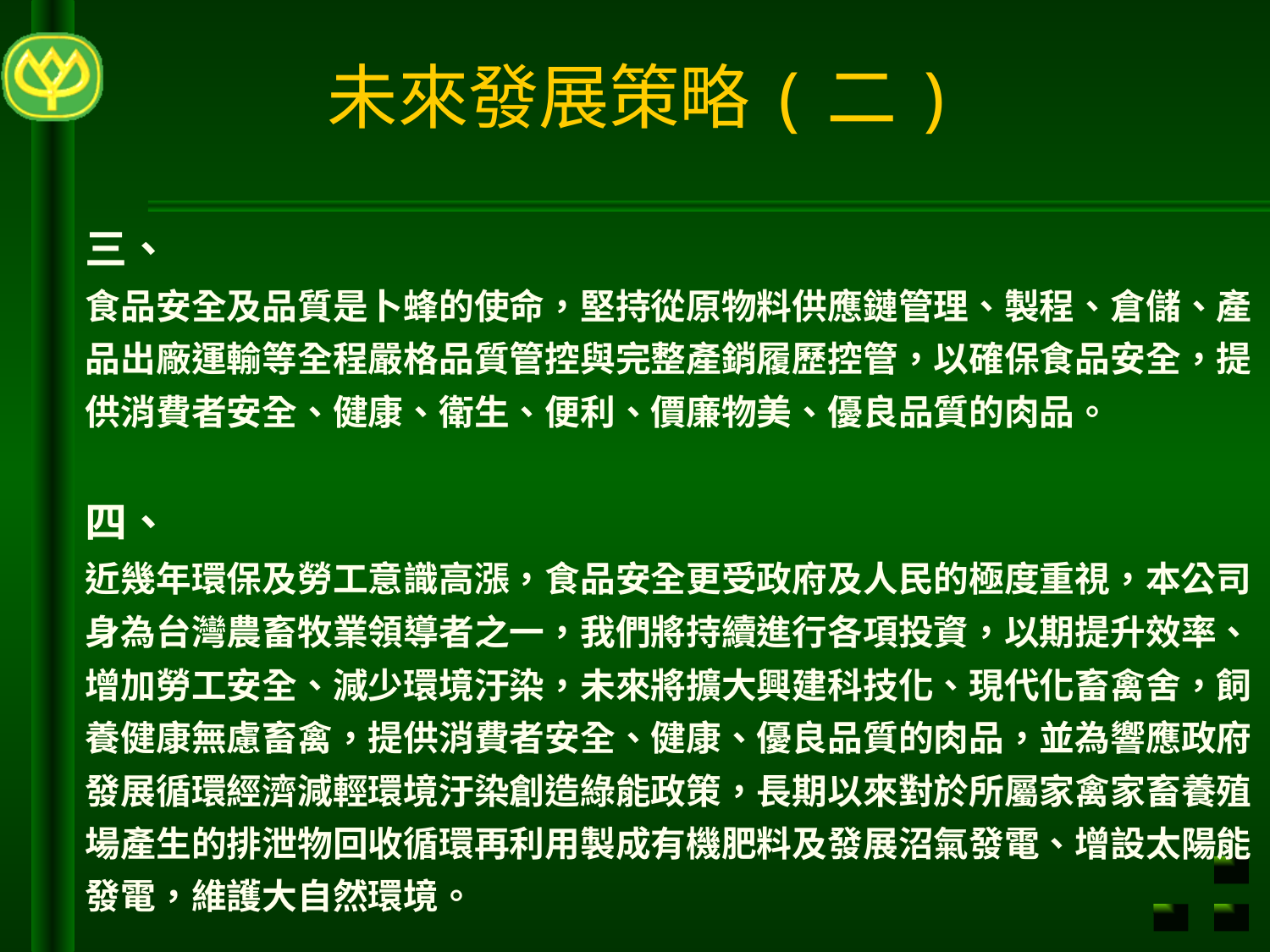

未來發展策略(二)

三、
食品安全及品質是卜蜂的使命，堅持從原物料供應鏈管理、製程、倉儲、產
品出廠運輸等全程嚴格品質管控與完整產銷履歷控管，以確保食品安全，提
供消費者安全、健康、衛生、便利、價廉物美、優良品質的肉品。

四、
近幾年環保及勞工意識高漲，食品安全更受政府及人民的極度重視，本公司
身為台灣農畜牧業領導者之一，我們將持續進行各項投資，以期提升效率、
增加勞工安全、減少環境汙染，未來將擴大興建科技化、現代化畜禽舍，飼
養健康無慮畜禽，提供消費者安全、健康、優良品質的肉品，並為響應政府
發展循環經濟減輕環境汙染創造綠能政策，長期以來對於所屬家禽家畜養殖
場產生的排泄物回收循環再利用製成有機肥料及發展沼氣發電、增設太陽能
發電，維護大自然環境。